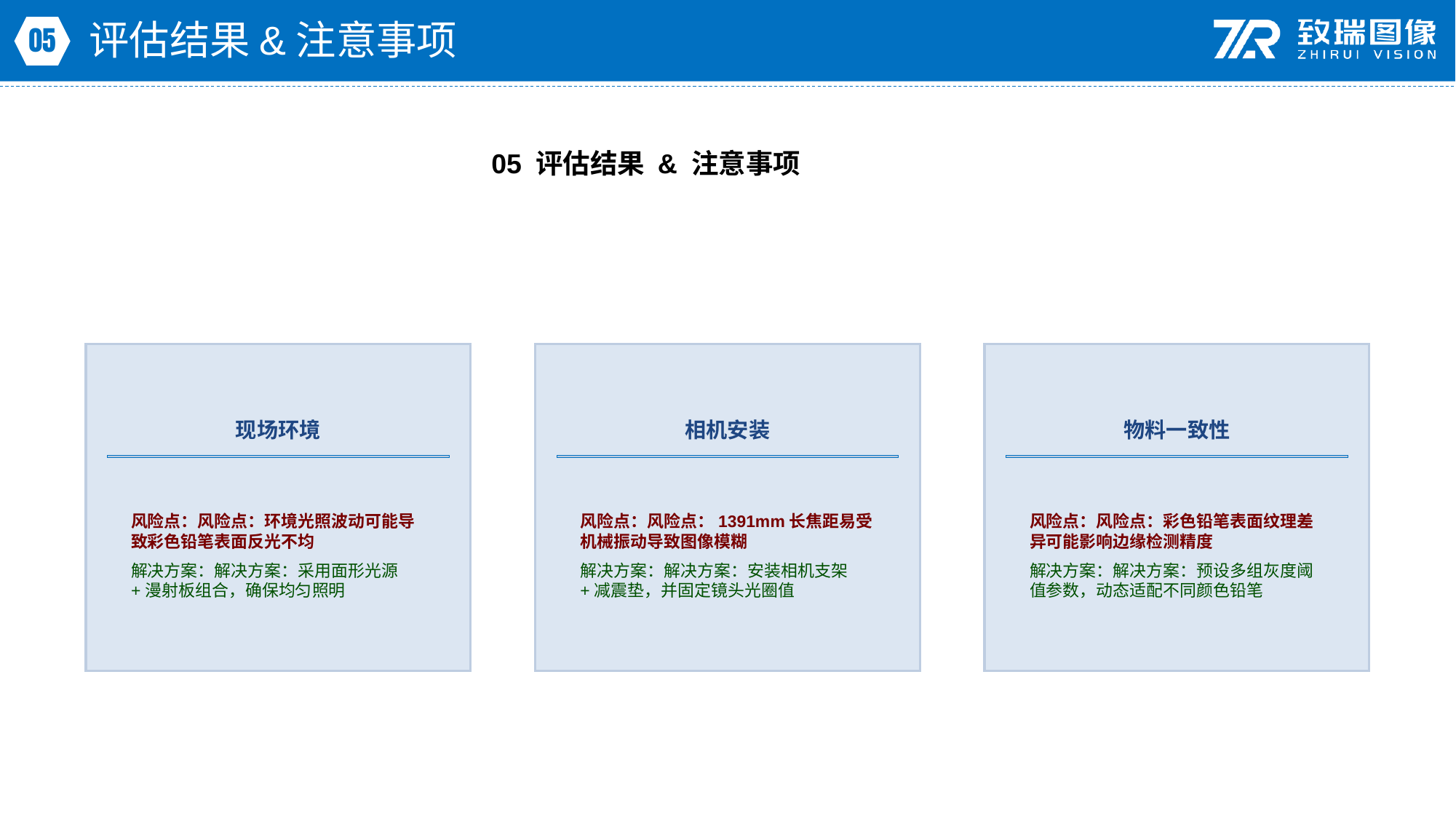

评估结果&注意事项
05

05 评估结果 & 注意事项

现场环境

相机安装

物料一致性

风险点：风险点：环境光照波动可能导致彩色铅笔表面反光不均
解决方案：解决方案：采用面形光源+漫射板组合，确保均匀照明

风险点：风险点：1391mm长焦距易受机械振动导致图像模糊
解决方案：解决方案：安装相机支架+减震垫，并固定镜头光圈值

风险点：风险点：彩色铅笔表面纹理差异可能影响边缘检测精度
解决方案：解决方案：预设多组灰度阈值参数，动态适配不同颜色铅笔